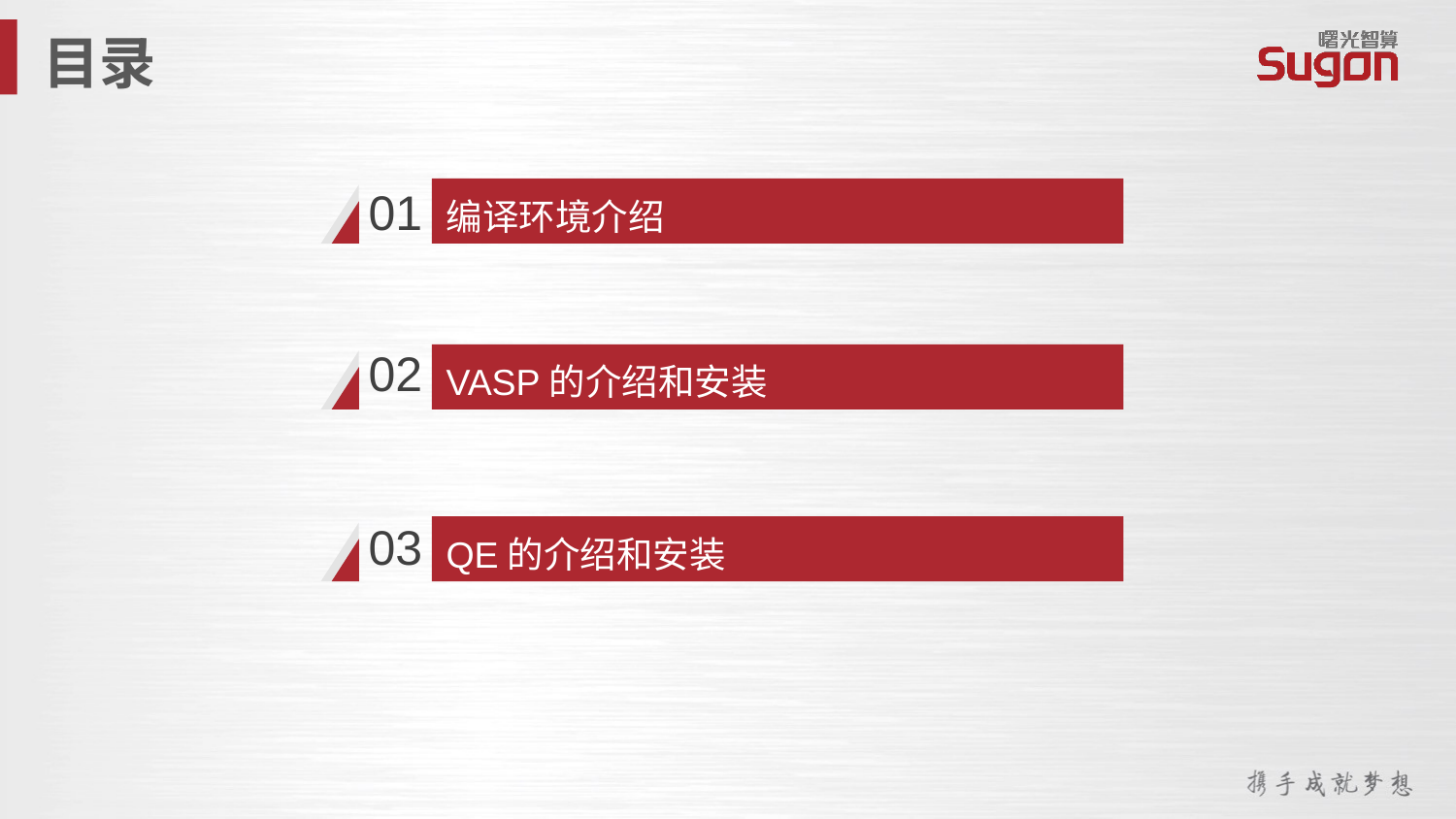

目录
编译环境介绍

01

02
VASP的介绍和安装

03
QE的介绍和安装